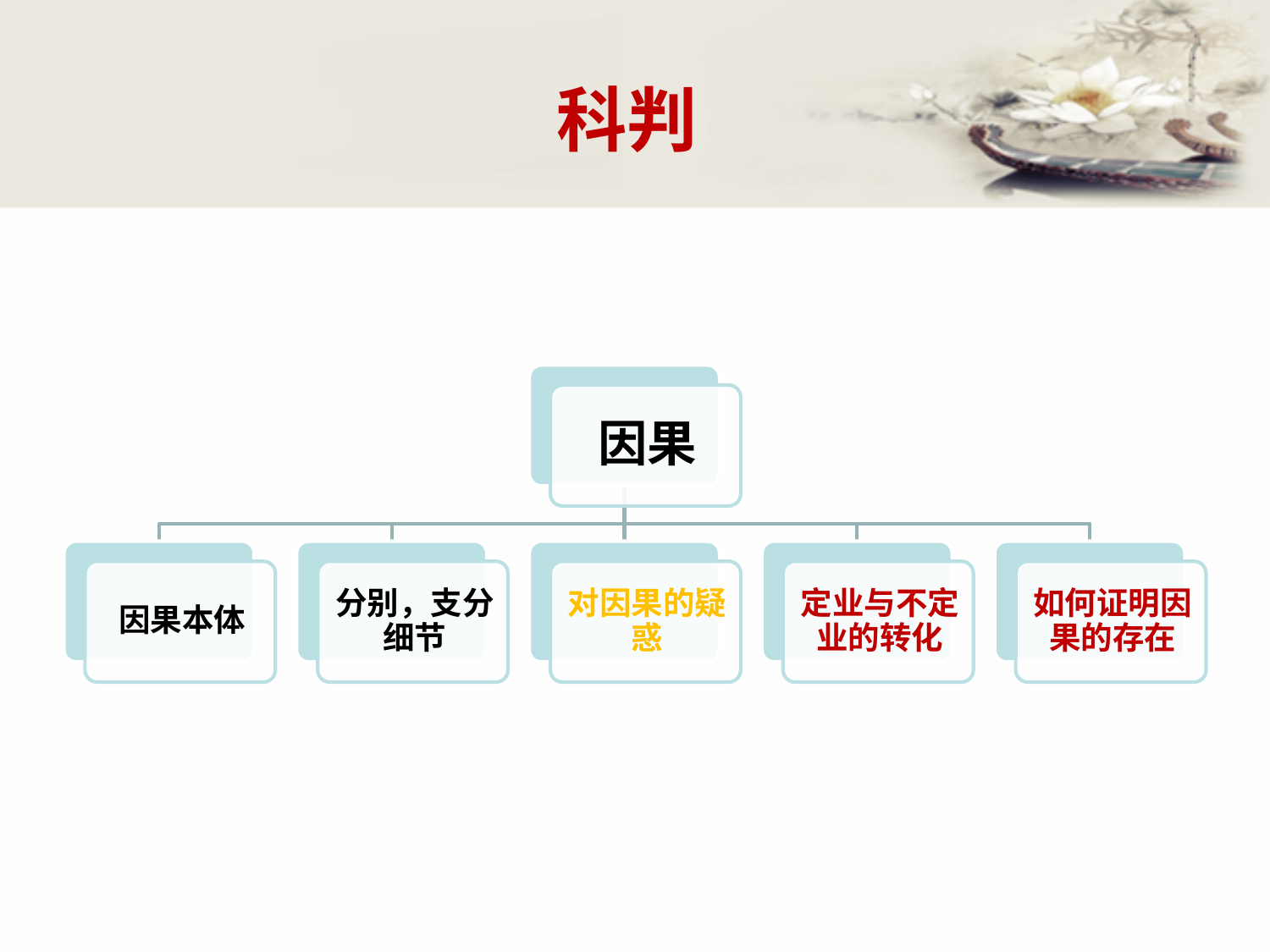

# 科判
因果
因果本体
分别，支分细节
对因果的疑惑
定业与不定业的转化
如何证明因果的存在